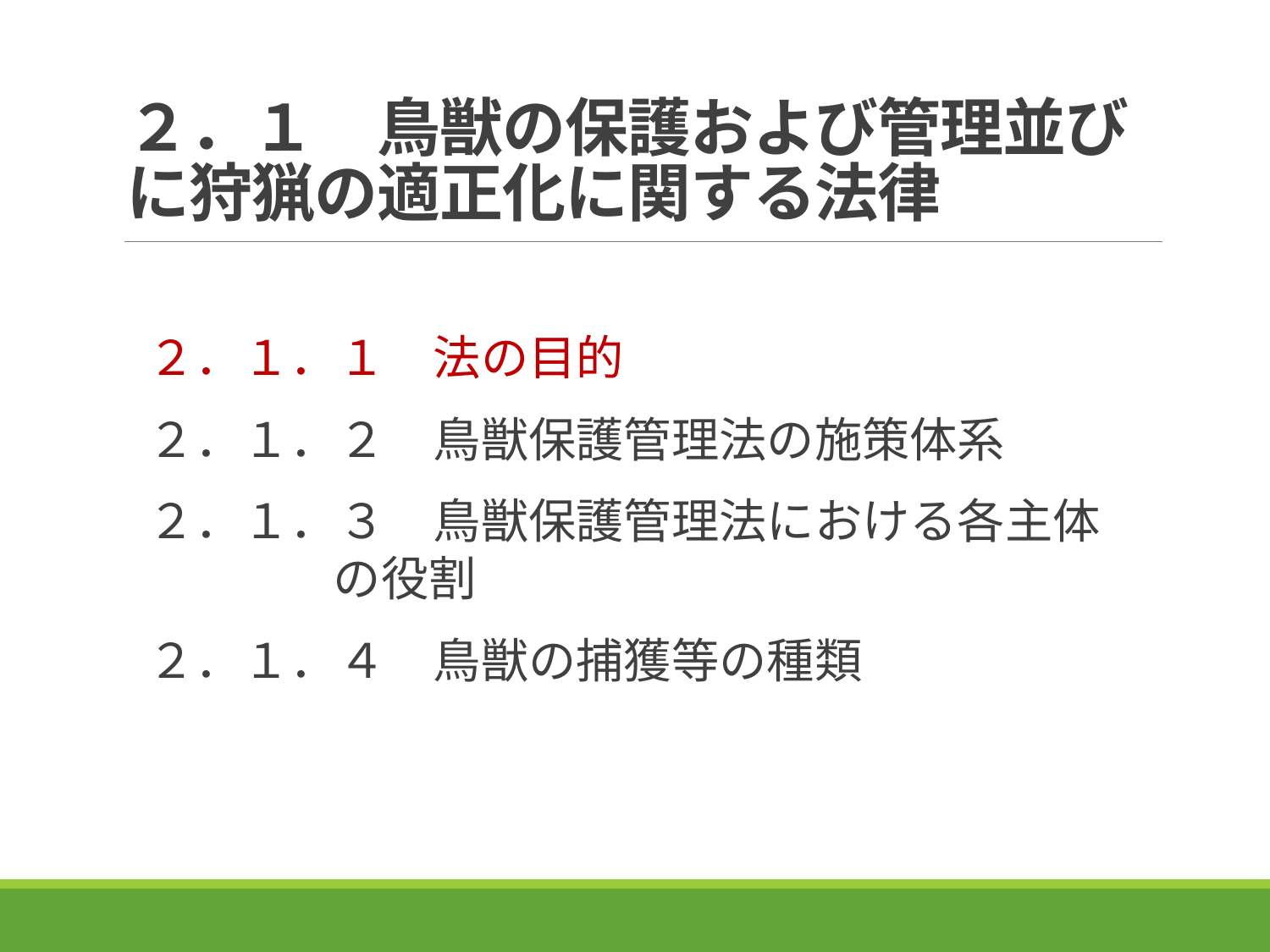

# ２．１　鳥獣の保護および管理並びに狩猟の適正化に関する法律
２．１．１　法の目的
２．１．２　鳥獣保護管理法の施策体系
２．１．３　鳥獣保護管理法における各主体の役割
２．１．４　鳥獣の捕獲等の種類